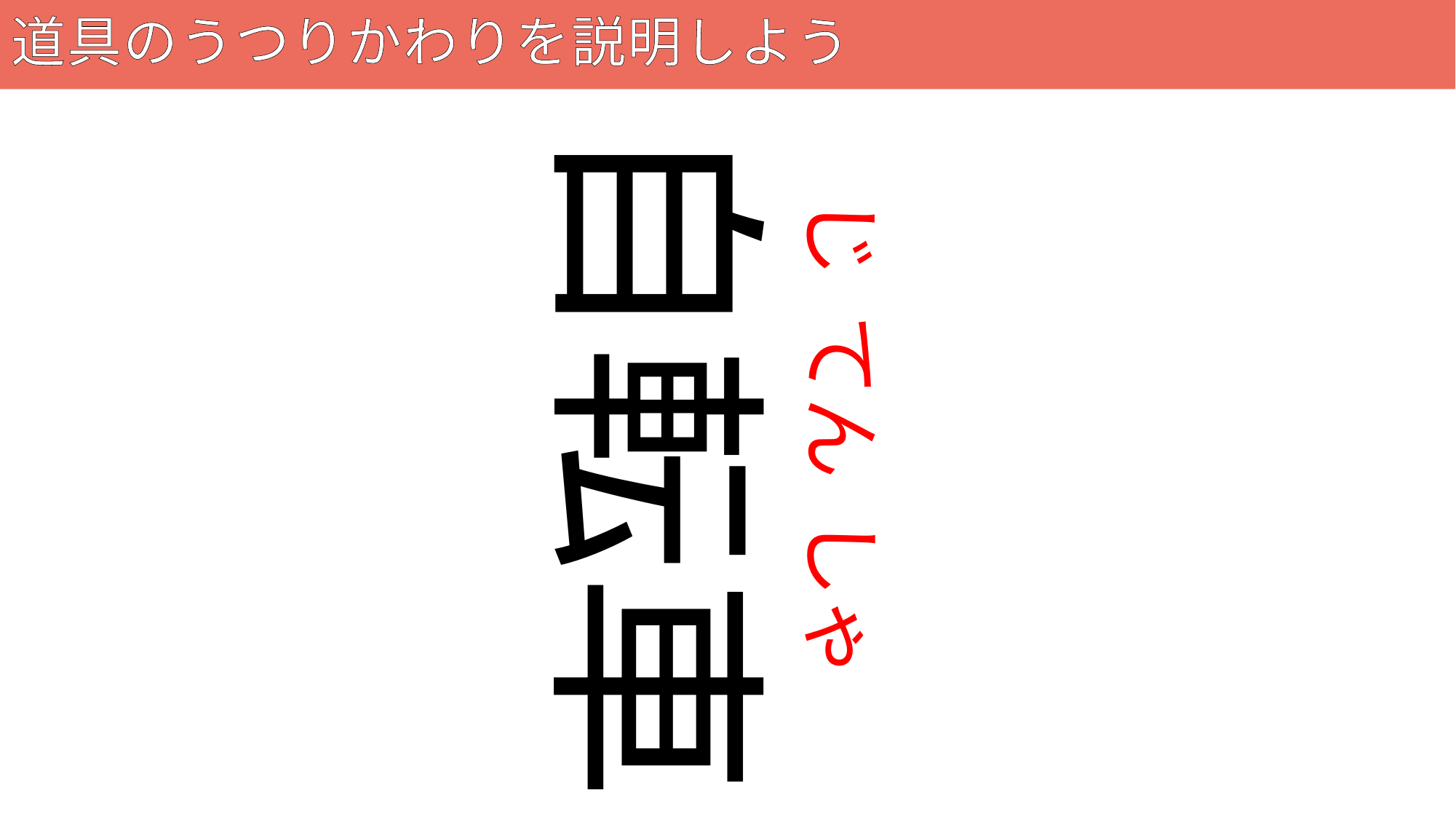

# 道具のうつりかわりを説明しよう
76
自転車
じ  てん  しゃ